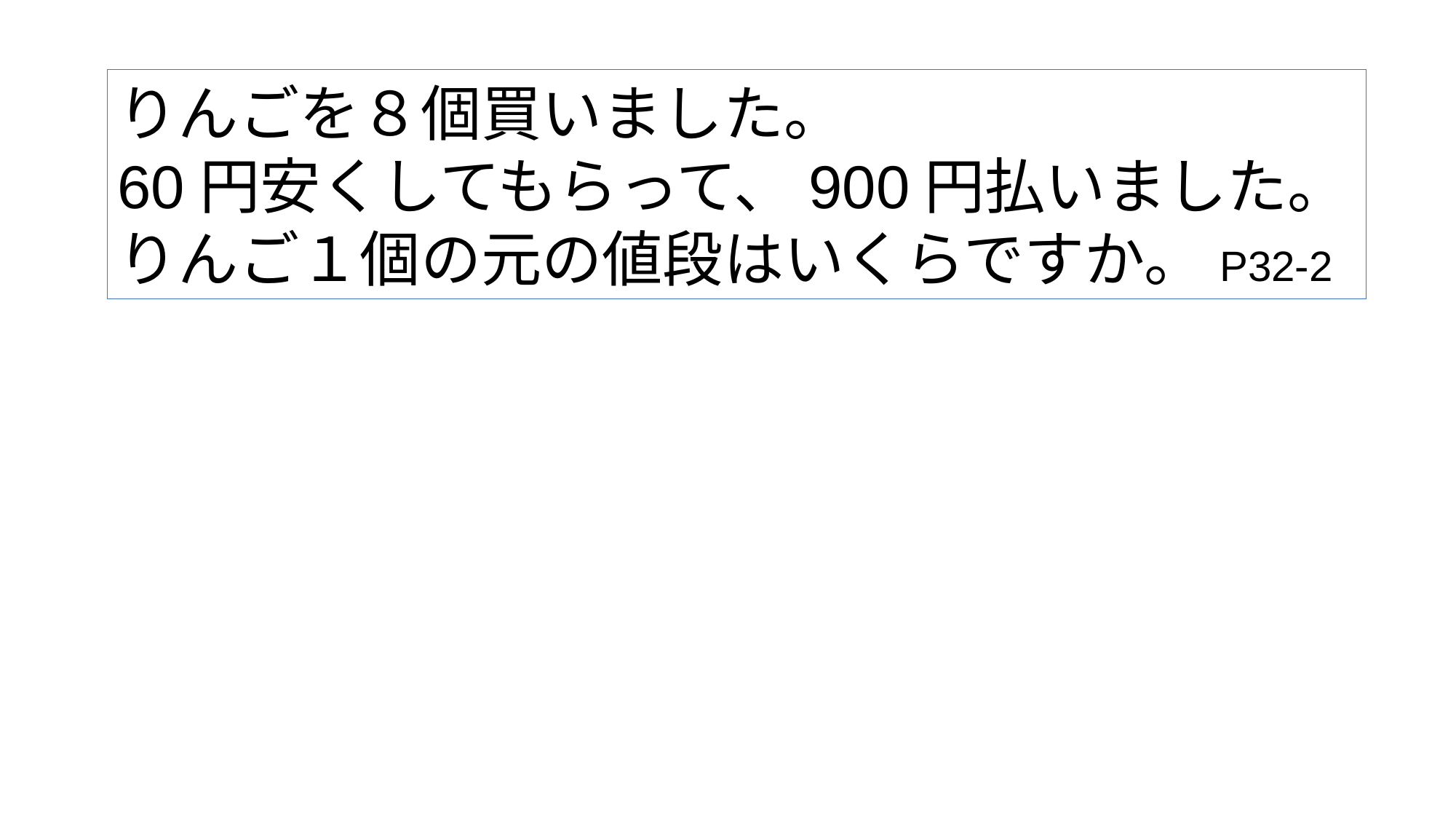

りんごを８個買いました。
60円安くしてもらって、900円払いました。
りんご１個の元の値段はいくらですか。P32-2